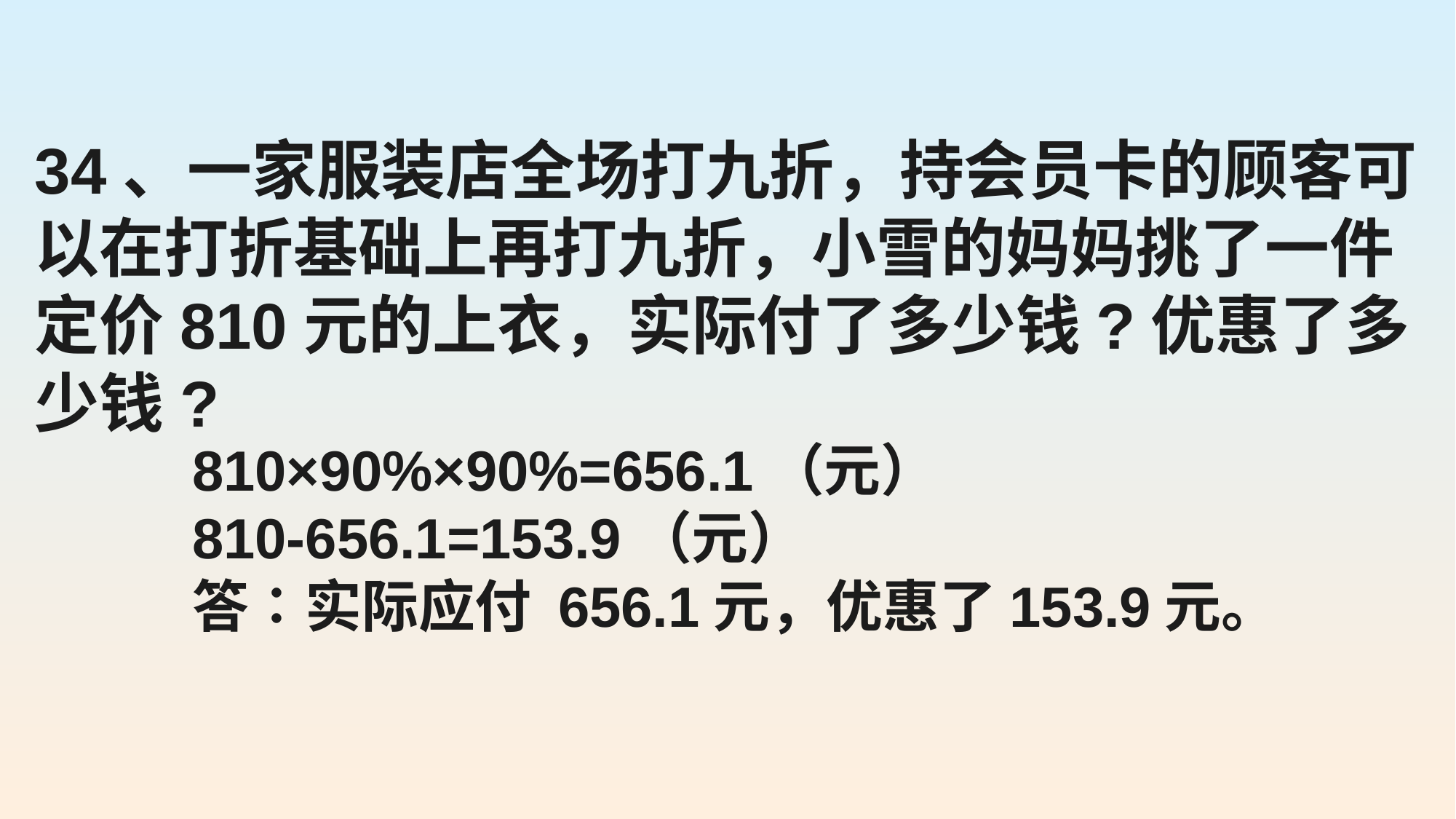

34、一家服装店全场打九折，持会员卡的顾客可以在打折基础上再打九折，小雪的妈妈挑了一件定价810元的上衣，实际付了多少钱?优惠了多少钱?
810×90%×90%=656.1（元）
810-656.1=153.9（元）
答∶实际应付 656.1元，优惠了153.9元。